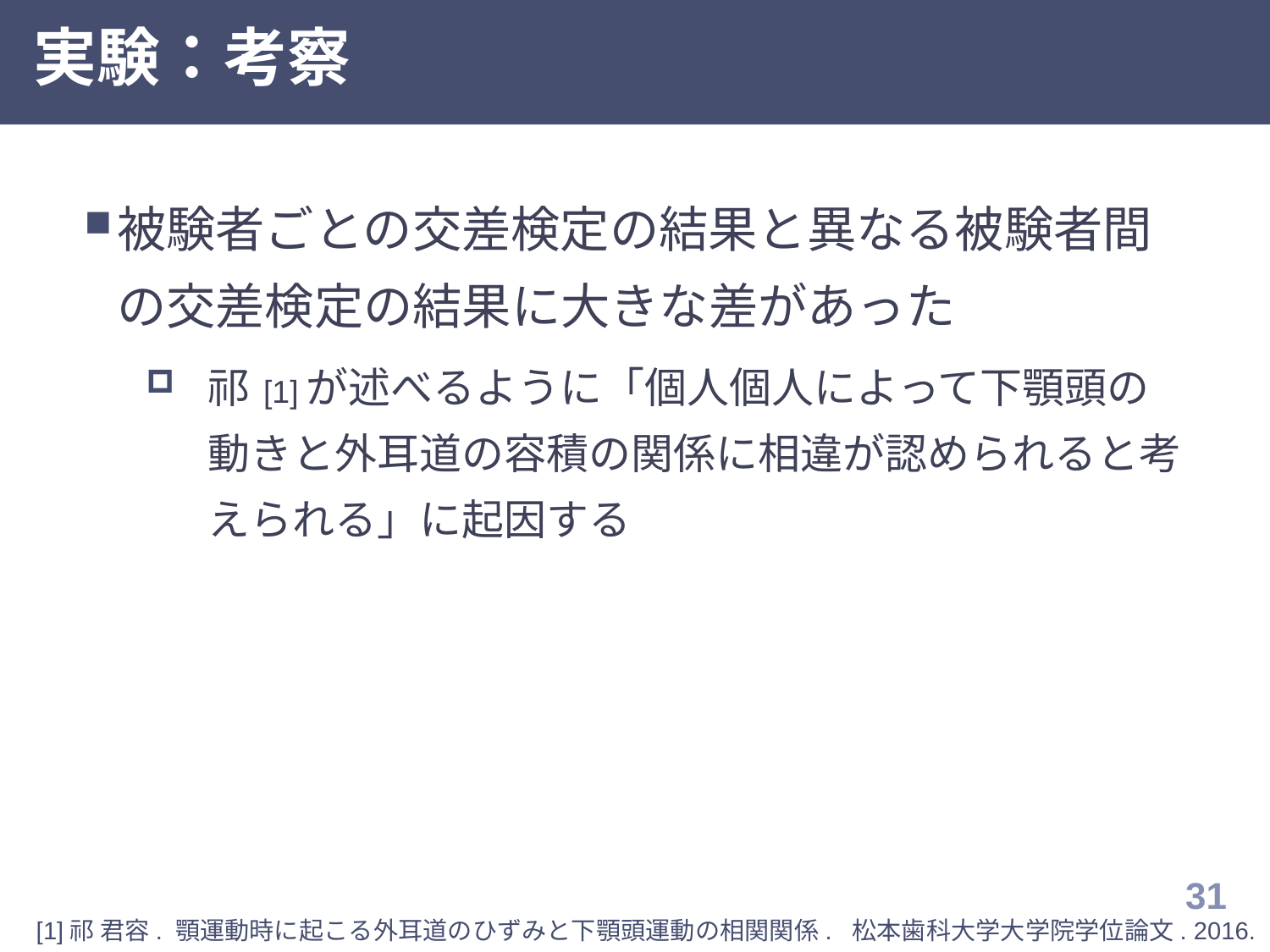

# 実験：考察
被験者ごとの交差検定の結果と異なる被験者間の交差検定の結果に大きな差があった
祁 [1]が述べるように「個人個人によって下顎頭の動きと外耳道の容積の関係に相違が認められると考えられる」に起因する
31
[1]祁 君容. 顎運動時に起こる外耳道のひずみと下顎頭運動の相関関係.  松本歯科大学大学院学位論文. 2016.